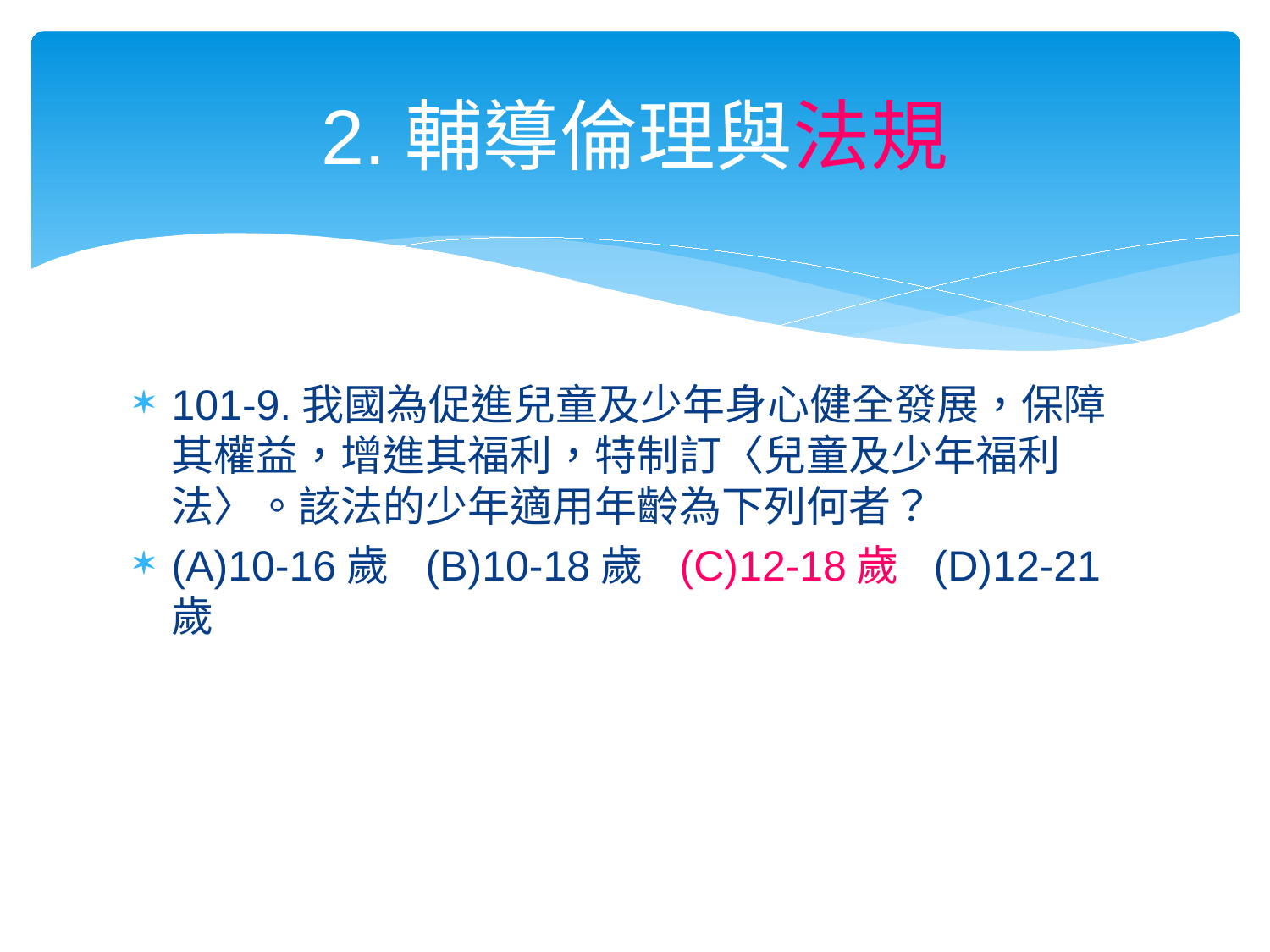

# 2.輔導倫理與法規
101-9.我國為促進兒童及少年身心健全發展，保障其權益，增進其福利，特制訂〈兒童及少年福利法〉。該法的少年適用年齡為下列何者？
(A)10-16歲	(B)10-18歲	(C)12-18歲	(D)12-21歲